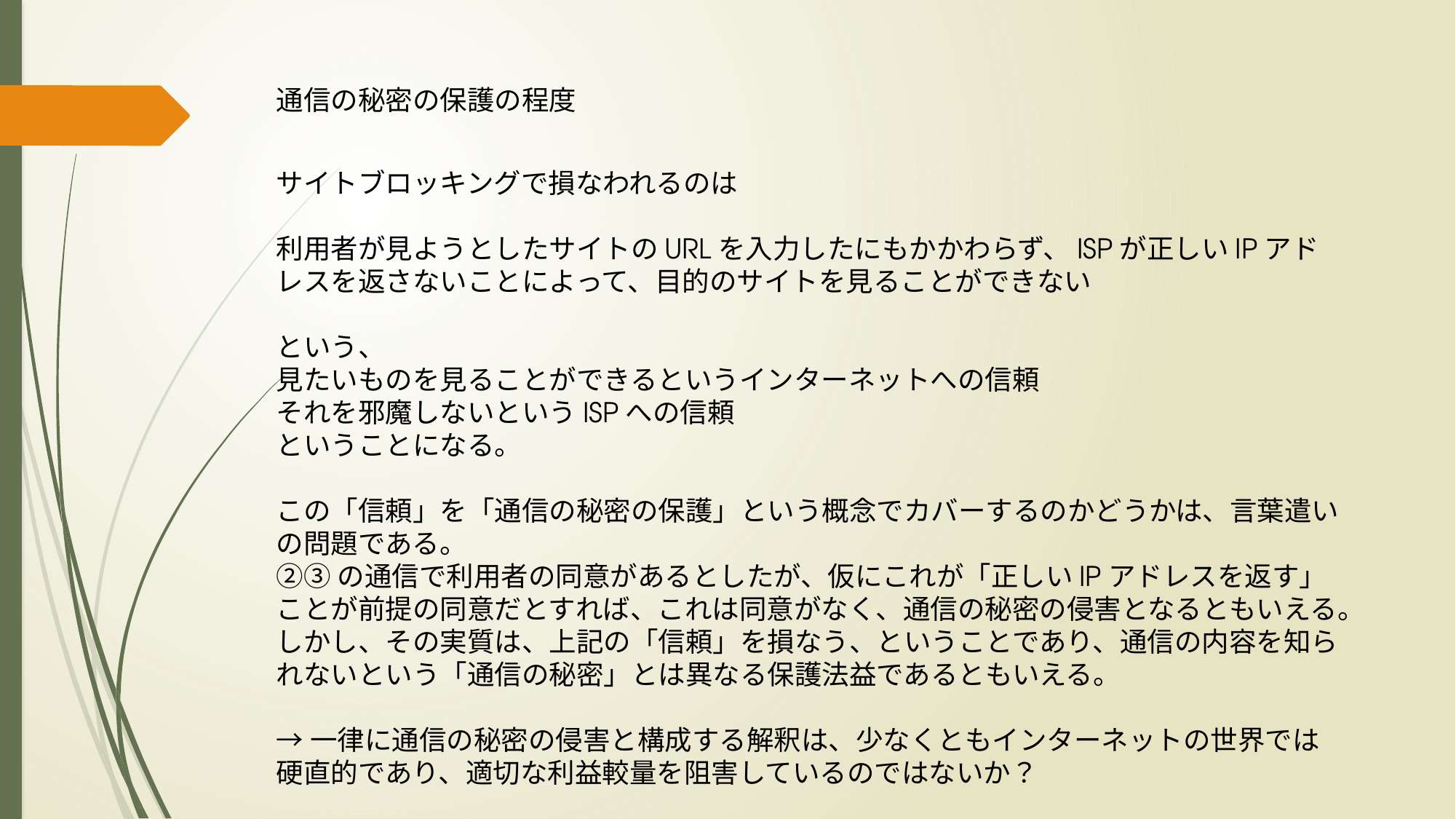

通信の秘密の保護の程度
サイトブロッキングで損なわれるのは

利用者が見ようとしたサイトのURLを入力したにもかかわらず、ISPが正しいIPアドレスを返さないことによって、目的のサイトを見ることができない

という、
見たいものを見ることができるというインターネットへの信頼
それを邪魔しないというISPへの信頼
ということになる。

この「信頼」を「通信の秘密の保護」という概念でカバーするのかどうかは、言葉遣いの問題である。
②③の通信で利用者の同意があるとしたが、仮にこれが「正しいIPアドレスを返す」ことが前提の同意だとすれば、これは同意がなく、通信の秘密の侵害となるともいえる。
しかし、その実質は、上記の「信頼」を損なう、ということであり、通信の内容を知られないという「通信の秘密」とは異なる保護法益であるともいえる。

→一律に通信の秘密の侵害と構成する解釈は、少なくともインターネットの世界では硬直的であり、適切な利益較量を阻害しているのではないか？